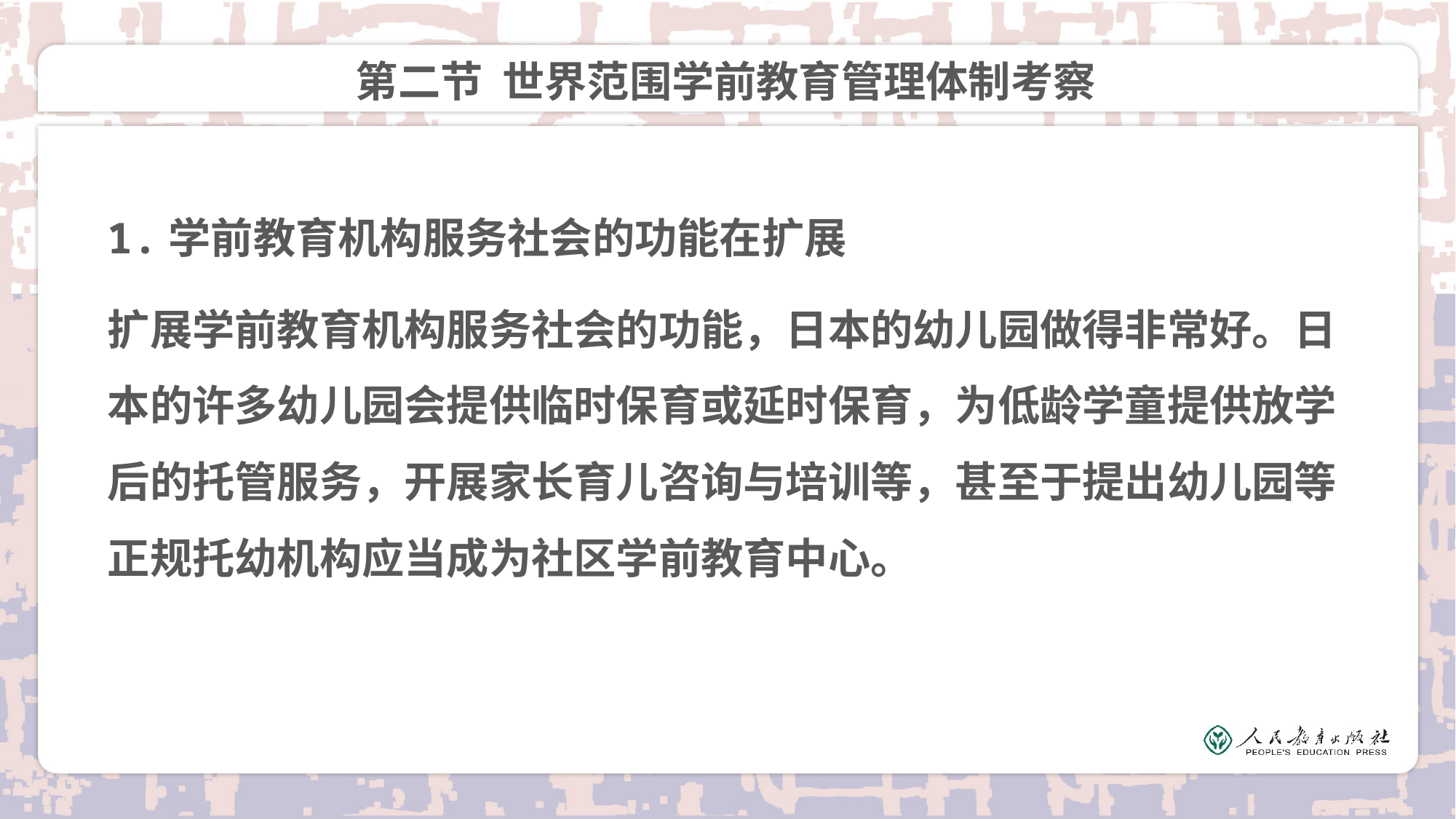

# 第二节  世界范围学前教育管理体制考察
1.学前教育机构服务社会的功能在扩展
扩展学前教育机构服务社会的功能，日本的幼儿园做得非常好。日本的许多幼儿园会提供临时保育或延时保育，为低龄学童提供放学后的托管服务，开展家长育儿咨询与培训等，甚至于提出幼儿园等正规托幼机构应当成为社区学前教育中心。